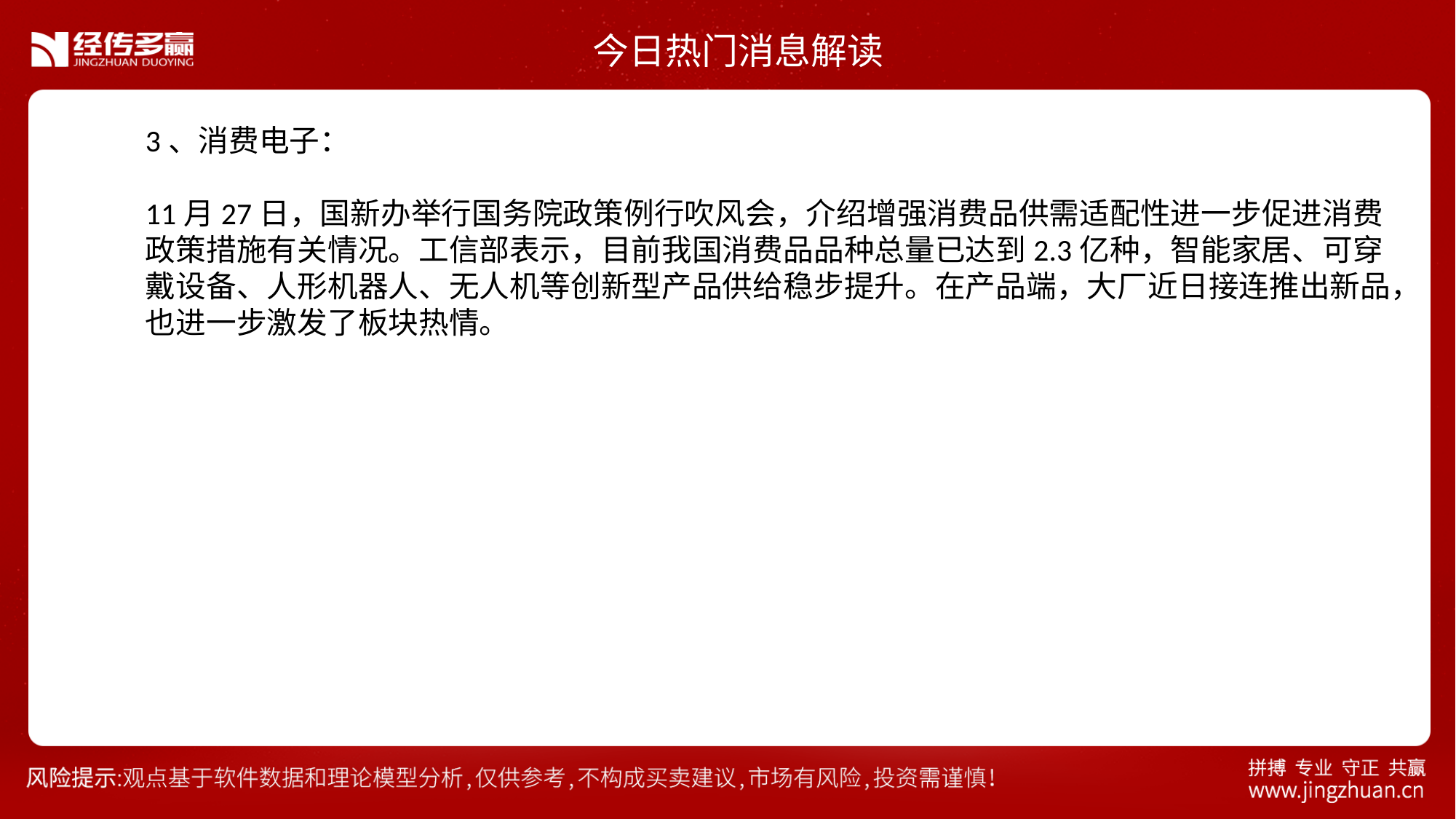

今日热门消息解读
3、消费电子：

11月27日，国新办举行国务院政策例行吹风会，介绍增强消费品供需适配性进一步促进消费政策措施有关情况。工信部表示，目前我国消费品品种总量已达到2.3亿种，智能家居、可穿戴设备、人形机器人、无人机等创新型产品供给稳步提升。在产品端，大厂近日接连推出新品，也进一步激发了板块热情。